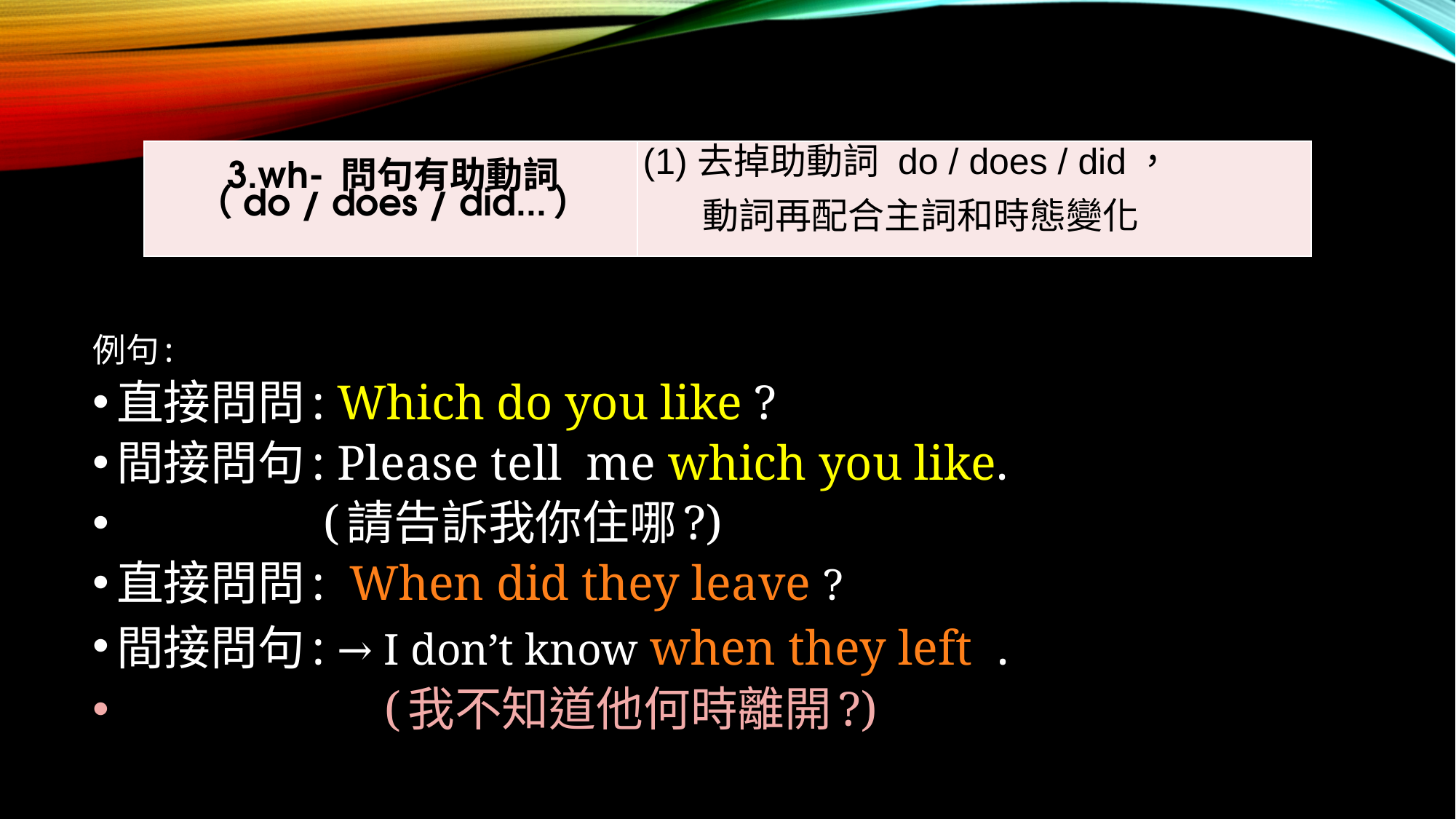

| 3.wh- 問句有助動詞 （do / does / did...） | 去掉助動詞 do / does / did， 動詞再配合主詞和時態變化 |
| --- | --- |
例句:
直接問問: Which do you like ?
間接問句: Please tell  me which you like.
                 (請告訴我你住哪?)
直接問問:  When did they leave ?
間接問句: → I don’t know when they left  .
                      (我不知道他何時離開?)